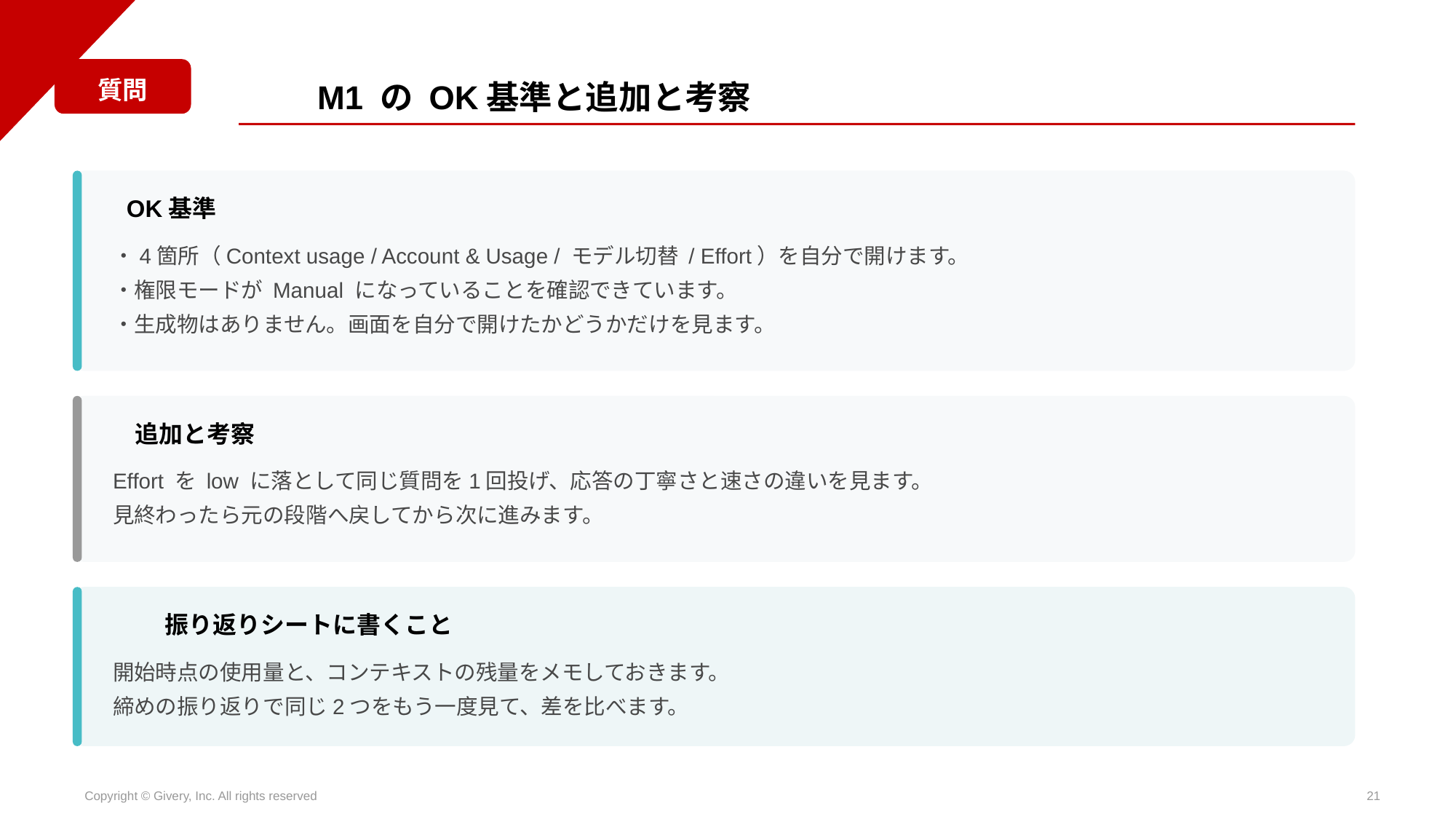

質問
M1 の OK基準と追加と考察

OK基準
・4箇所（Context usage / Account & Usage / モデル切替 / Effort）を自分で開けます。
・権限モードが Manual になっていることを確認できています。
・生成物はありません。画面を自分で開けたかどうかだけを見ます。

追加と考察
Effort を low に落として同じ質問を1回投げ、応答の丁寧さと速さの違いを見ます。
見終わったら元の段階へ戻してから次に進みます。

振り返りシートに書くこと
開始時点の使用量と、コンテキストの残量をメモしておきます。
締めの振り返りで同じ2つをもう一度見て、差を比べます。
Copyright © Givery, Inc. All rights reserved
21